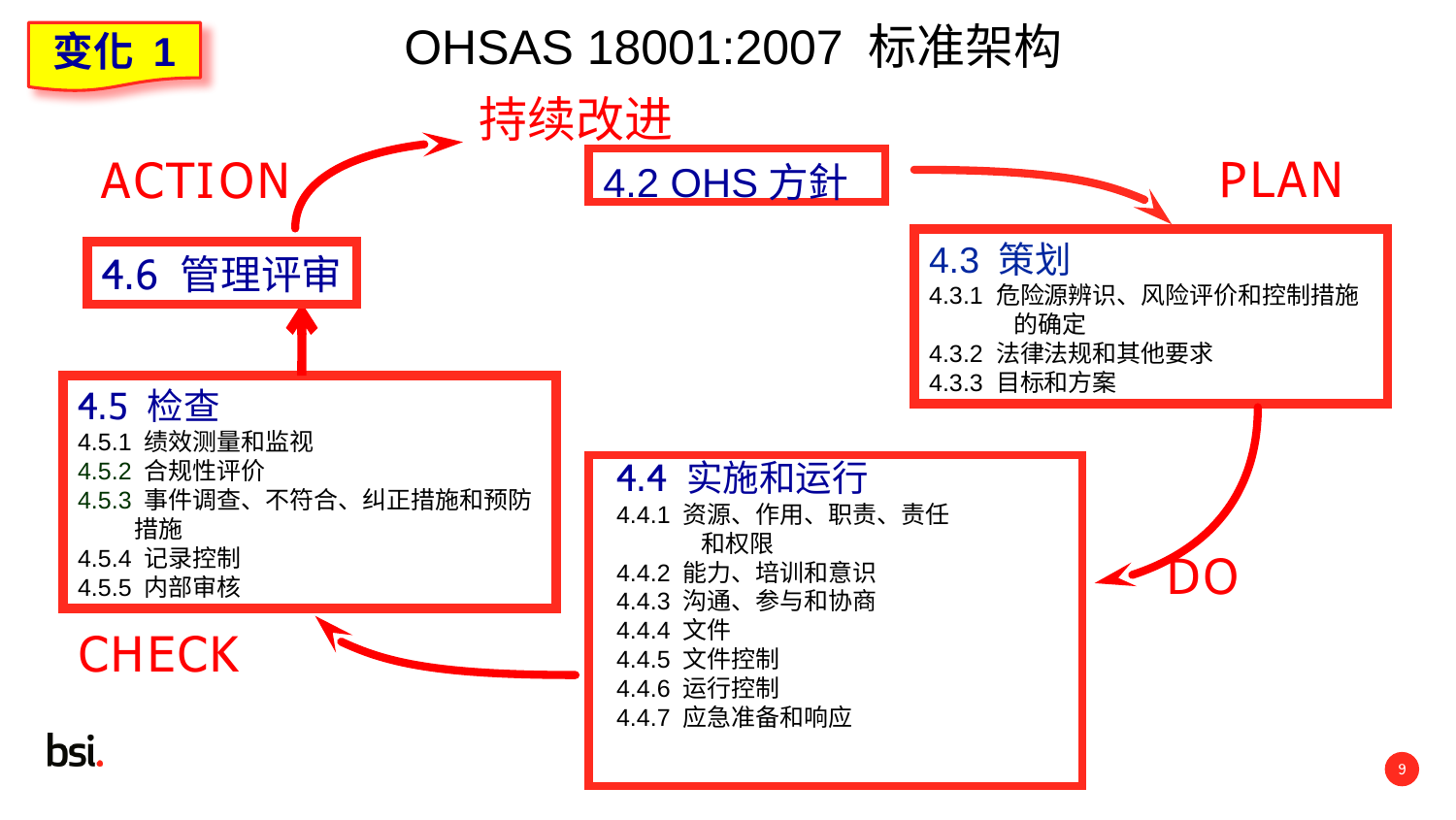

OHSAS 18001:2007 标准架构
变化 1
持续改进

PLAN
ACTION

4.2 OHS方針

4.3 策划
4.3.1 危险源辨识、风险评价和控制措施的确定
4.3.2 法律法规和其他要求
4.3.3 目标和方案
4.6 管理评审

4.5 检查
4.5.1 绩效测量和监视
4.5.2 合规性评价
4.5.3 事件调查、不符合、纠正措施和预防措施
4.5.4 记录控制
4.5.5 内部审核

4.4 实施和运行
4.4.1 资源、作用、职责、责任
和权限
4.4.2 能力、培训和意识
4.4.3 沟通、参与和协商
4.4.4 文件
4.4.5 文件控制
4.4.6 运行控制
4.4.7 应急准备和响应

DO
CHECK